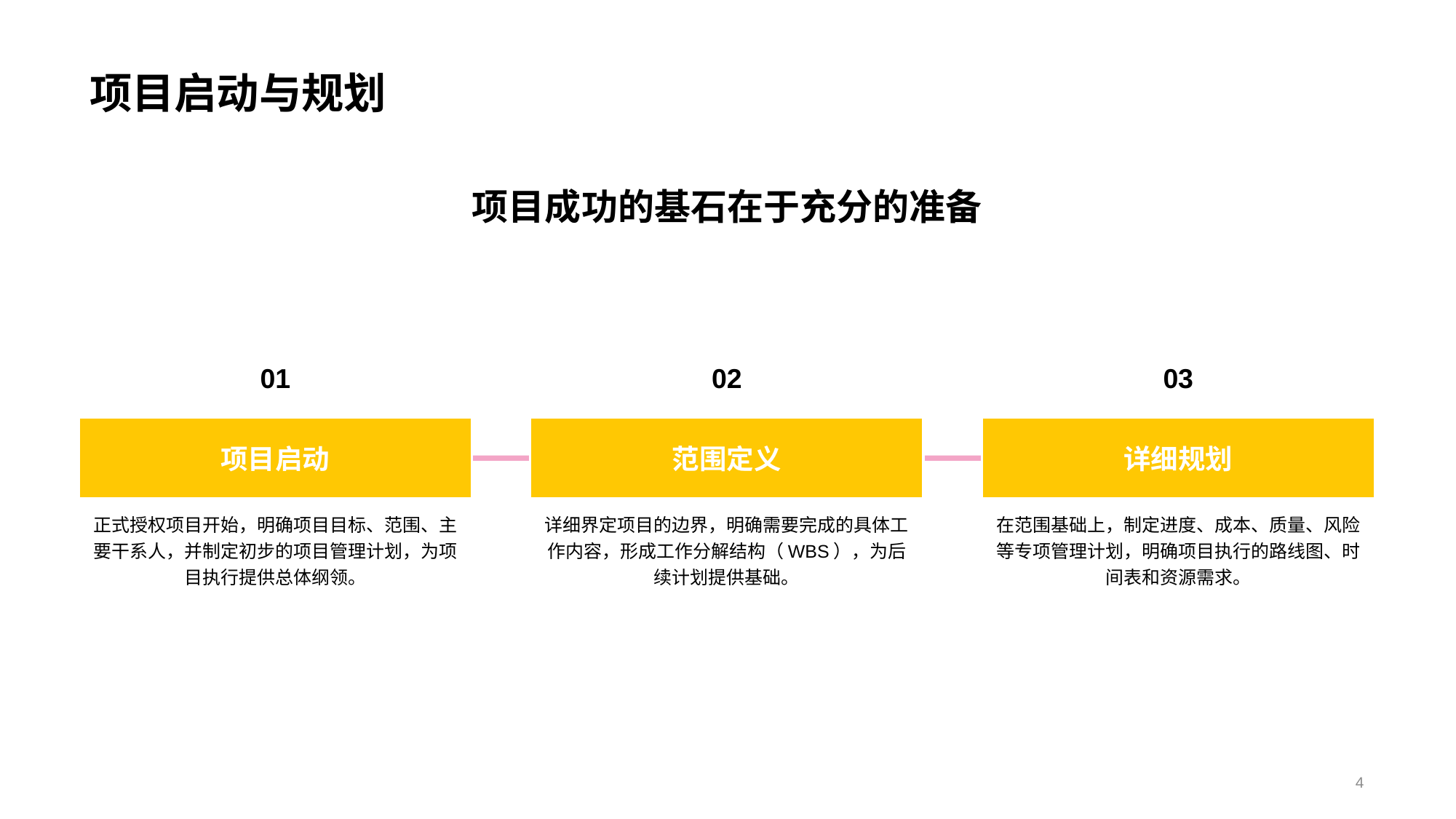

项目启动与规划
项目成功的基石在于充分的准备
01
项目启动
正式授权项目开始，明确项目目标、范围、主要干系人，并制定初步的项目管理计划，为项目执行提供总体纲领。
02
范围定义
详细界定项目的边界，明确需要完成的具体工作内容，形成工作分解结构（WBS），为后续计划提供基础。
03
详细规划
在范围基础上，制定进度、成本、质量、风险等专项管理计划，明确项目执行的路线图、时间表和资源需求。

4